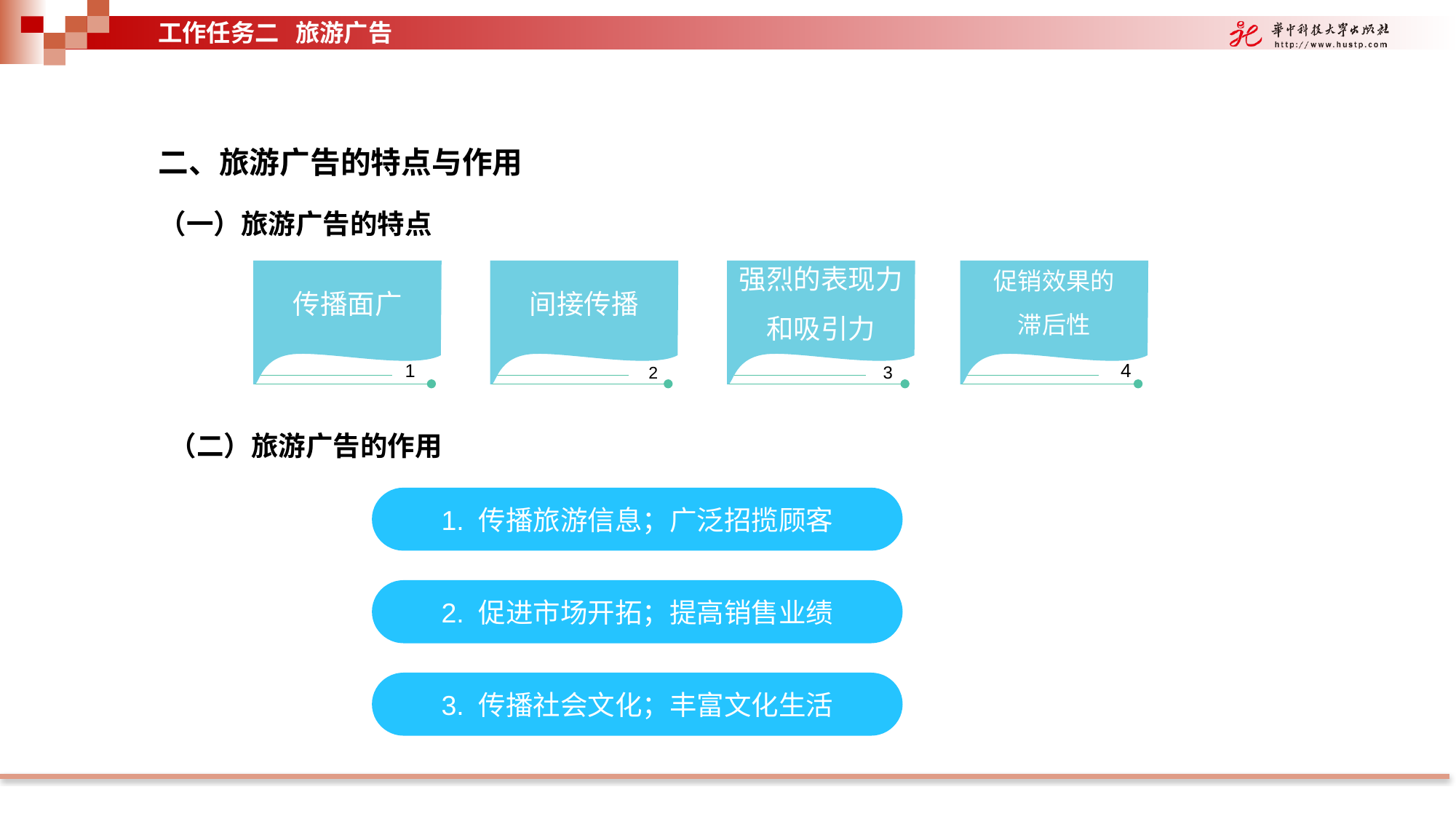

工作任务二   旅游广告
二、旅游广告的特点与作用
（一）旅游广告的特点
传播面广
间接传播
强烈的表现力
和吸引力
促销效果的
滞后性
4
1
3
2
（二）旅游广告的作用
1. 传播旅游信息；广泛招揽顾客
2. 促进市场开拓；提高销售业绩
3. 传播社会文化；丰富文化生活